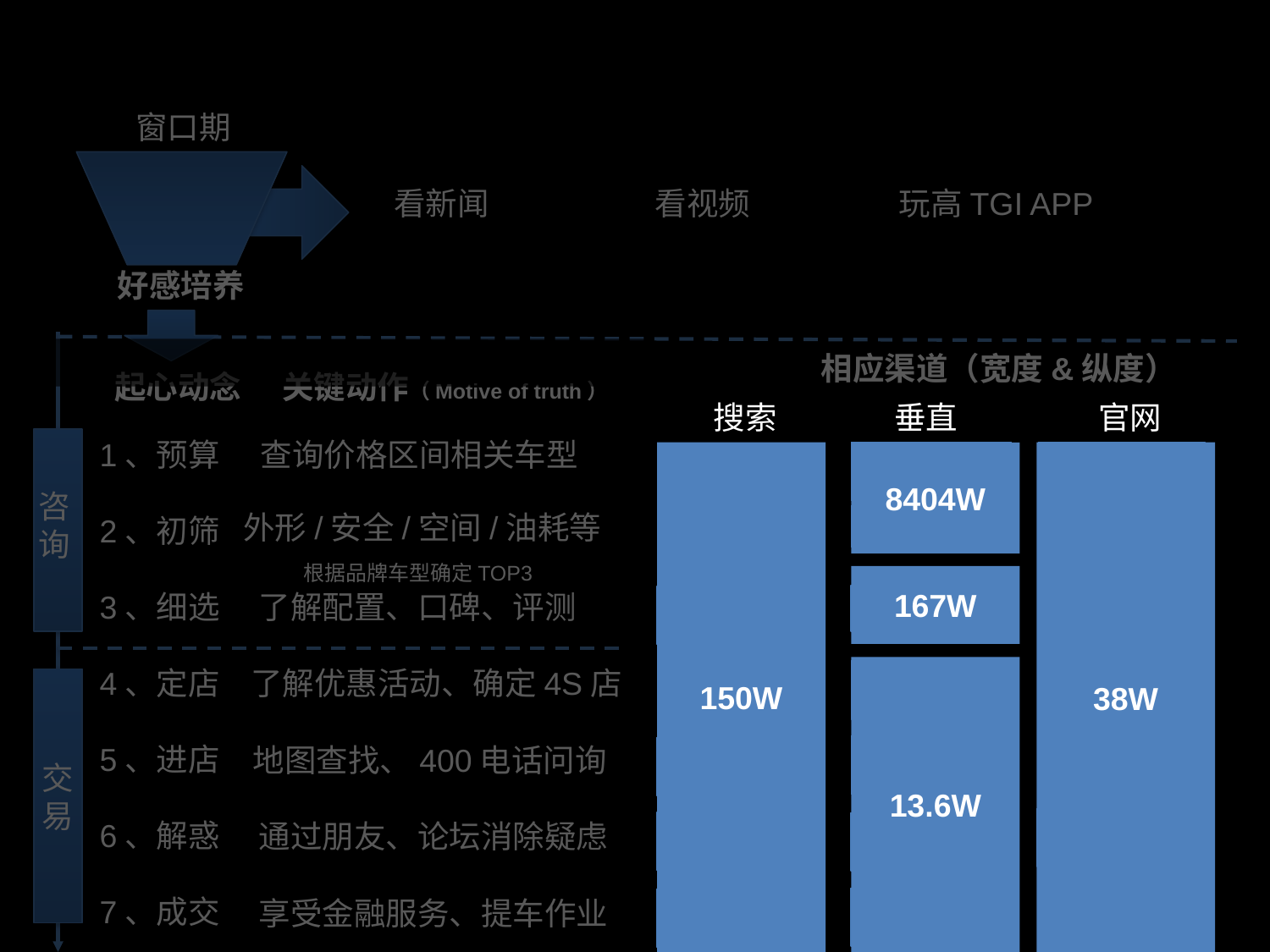

窗口期

看新闻
玩高TGI APP
看视频
好感培养

相应渠道（宽度&纵度）
起心动念
关键动作（Motive of truth）
搜索
垂直
官网

1、预算

2、初筛

3、细选

4、定店

5、进店

6、解惑

7、成交
查询价格区间相关车型
150W

8404W
38W

咨询
外形/安全/空间/油耗等

根据品牌车型确定TOP3
167W
了解配置、口碑、评测

了解优惠活动、确定4S店
13.6W

地图查找、400电话问询

交易

通过朋友、论坛消除疑虑

享受金融服务、提车作业